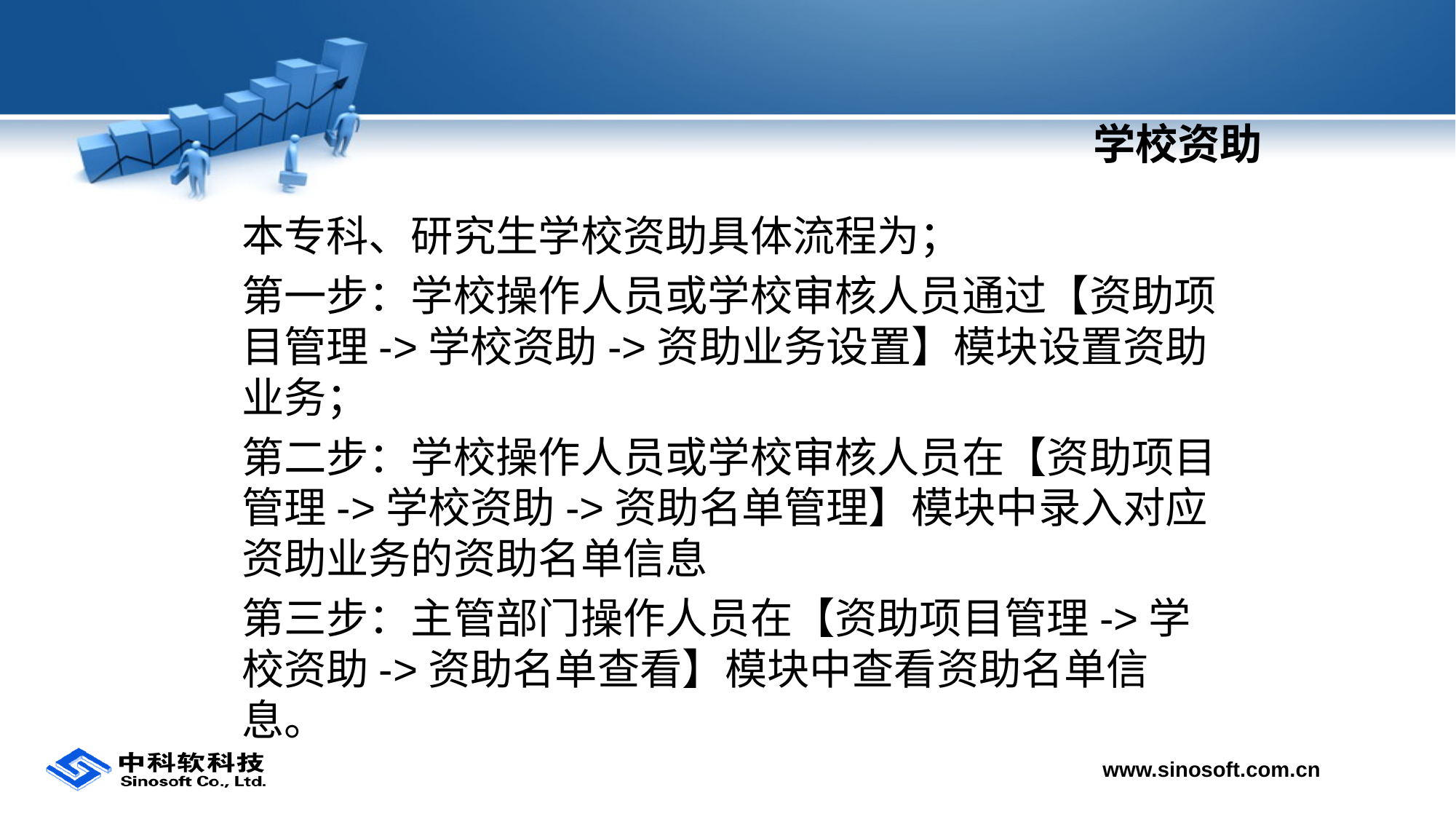

# 学校资助
本专科、研究生学校资助具体流程为；
第一步：学校操作人员或学校审核人员通过【资助项目管理->学校资助->资助业务设置】模块设置资助业务；
第二步：学校操作人员或学校审核人员在【资助项目管理->学校资助->资助名单管理】模块中录入对应资助业务的资助名单信息
第三步：主管部门操作人员在【资助项目管理->学校资助->资助名单查看】模块中查看资助名单信息。